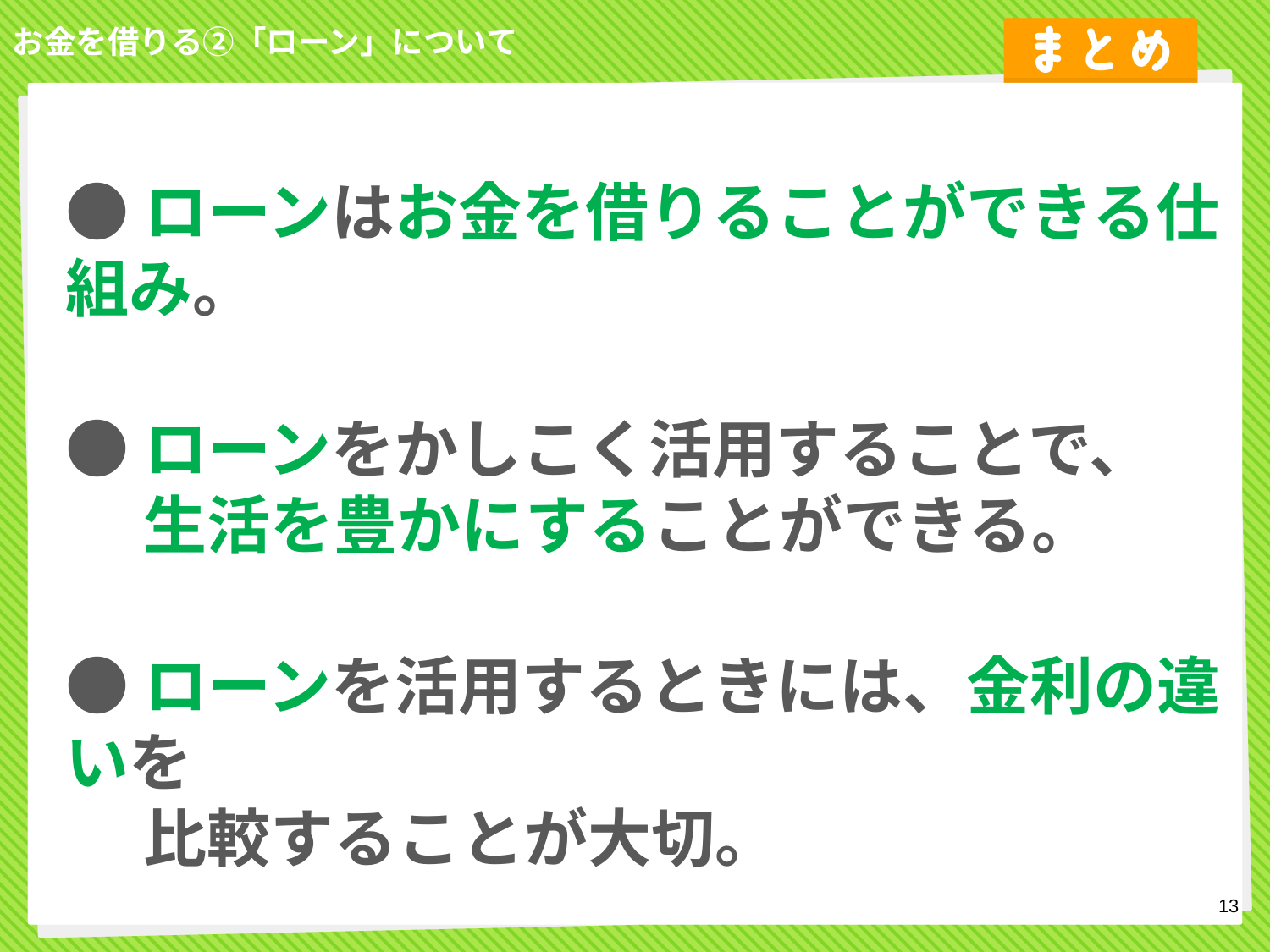

お金を借りる②「ローン」について
●ローンはお金を借りることができる仕組み。

●ローンをかしこく活用することで、
　 生活を豊かにすることができる。

●ローンを活用するときには、金利の違いを
　 比較することが大切。
13